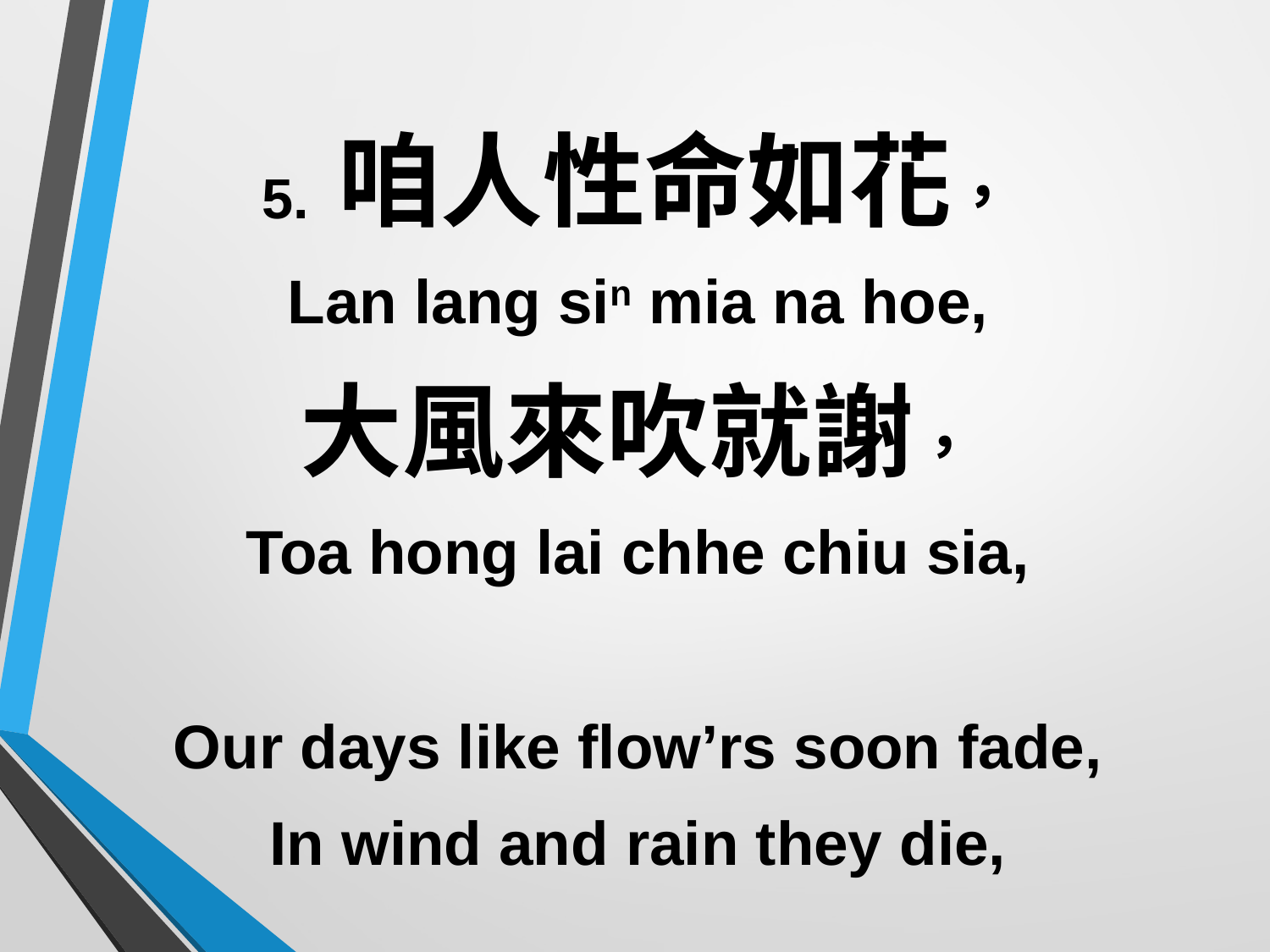

5. 咱人性命如花，
Lan lang sin mia na hoe,
大風來吹就謝，
Toa hong lai chhe chiu sia,

Our days like flow’rs soon fade,
In wind and rain they die,